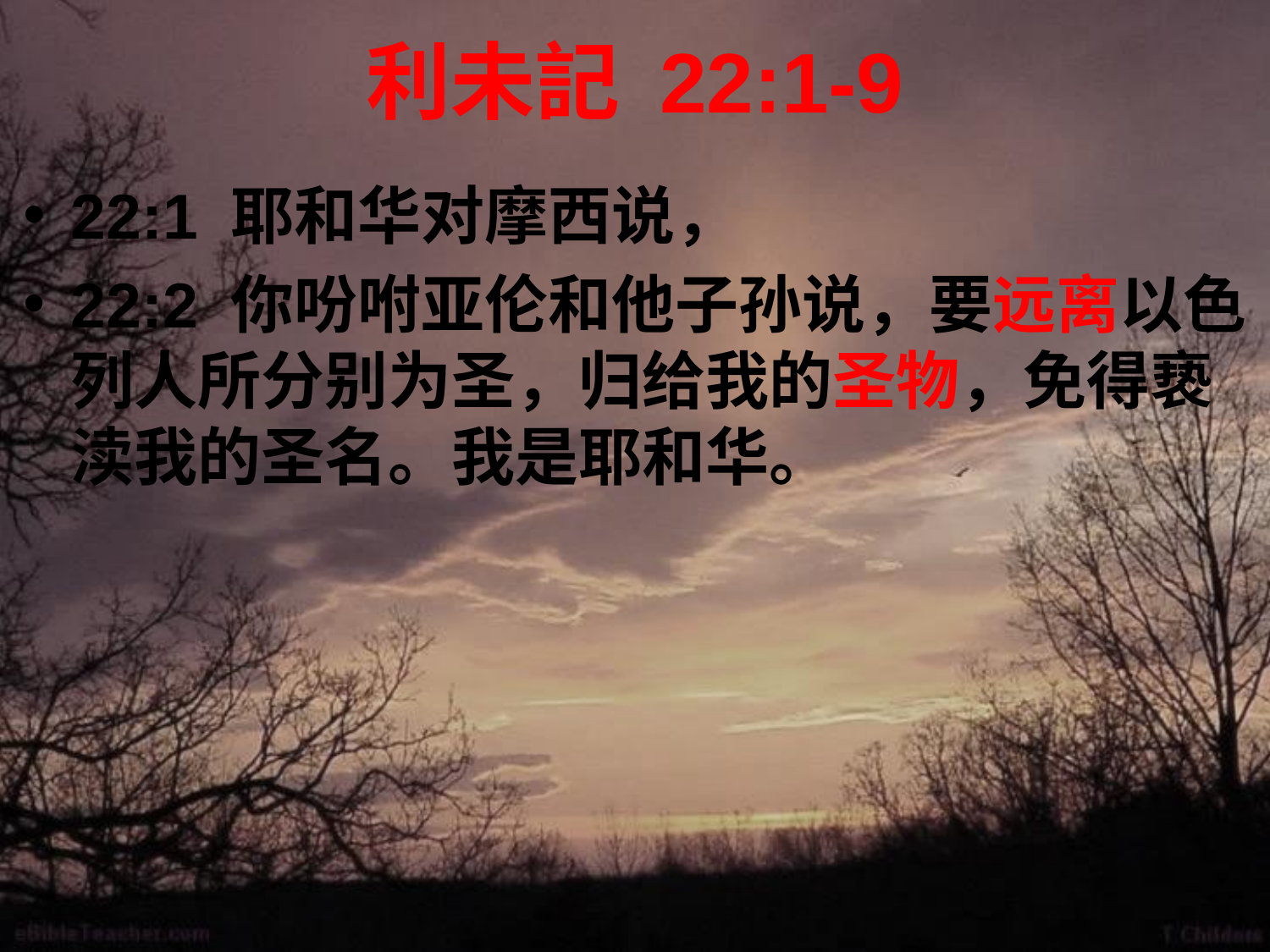

# 利未記 22:1-9
22:1 耶和华对摩西说，
22:2 你吩咐亚伦和他子孙说，要远离以色列人所分别为圣，归给我的圣物，免得亵渎我的圣名。我是耶和华。